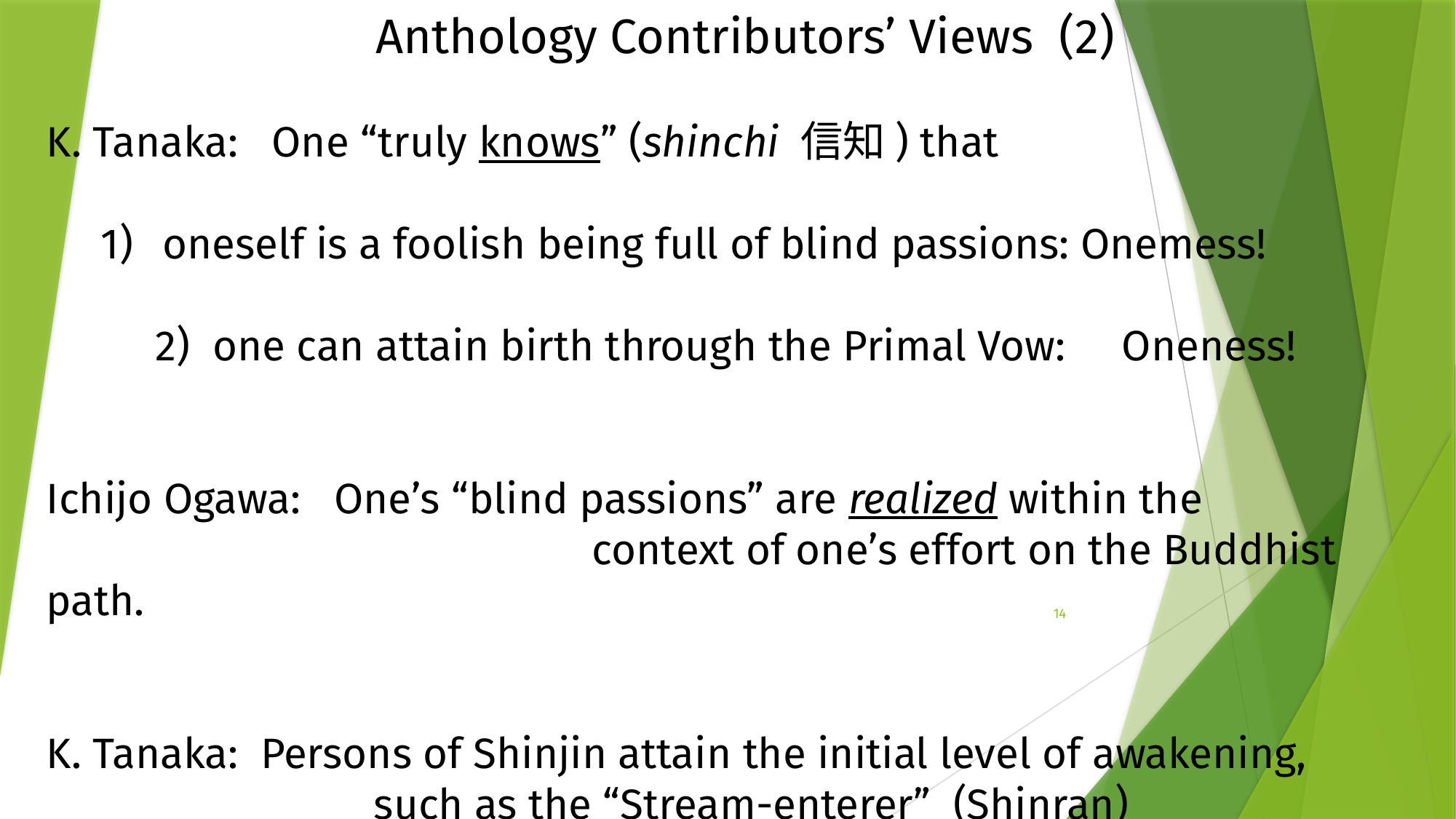

Anthology Contributors’ Views  (2)

K. Tanaka:   One “truly knows” (shinchi 信知) that

oneself is a foolish being full of blind passions: Onemess!

	2)  one can attain birth through the Primal Vow:     Oneness!

Ichijo Ogawa:   One’s “blind passions” are realized within the 							context of one’s effort on the Buddhist path.

K. Tanaka:  Persons of Shinjin attain the initial level of awakening, 				such as the “Stream-enterer”  (Shinran)

14